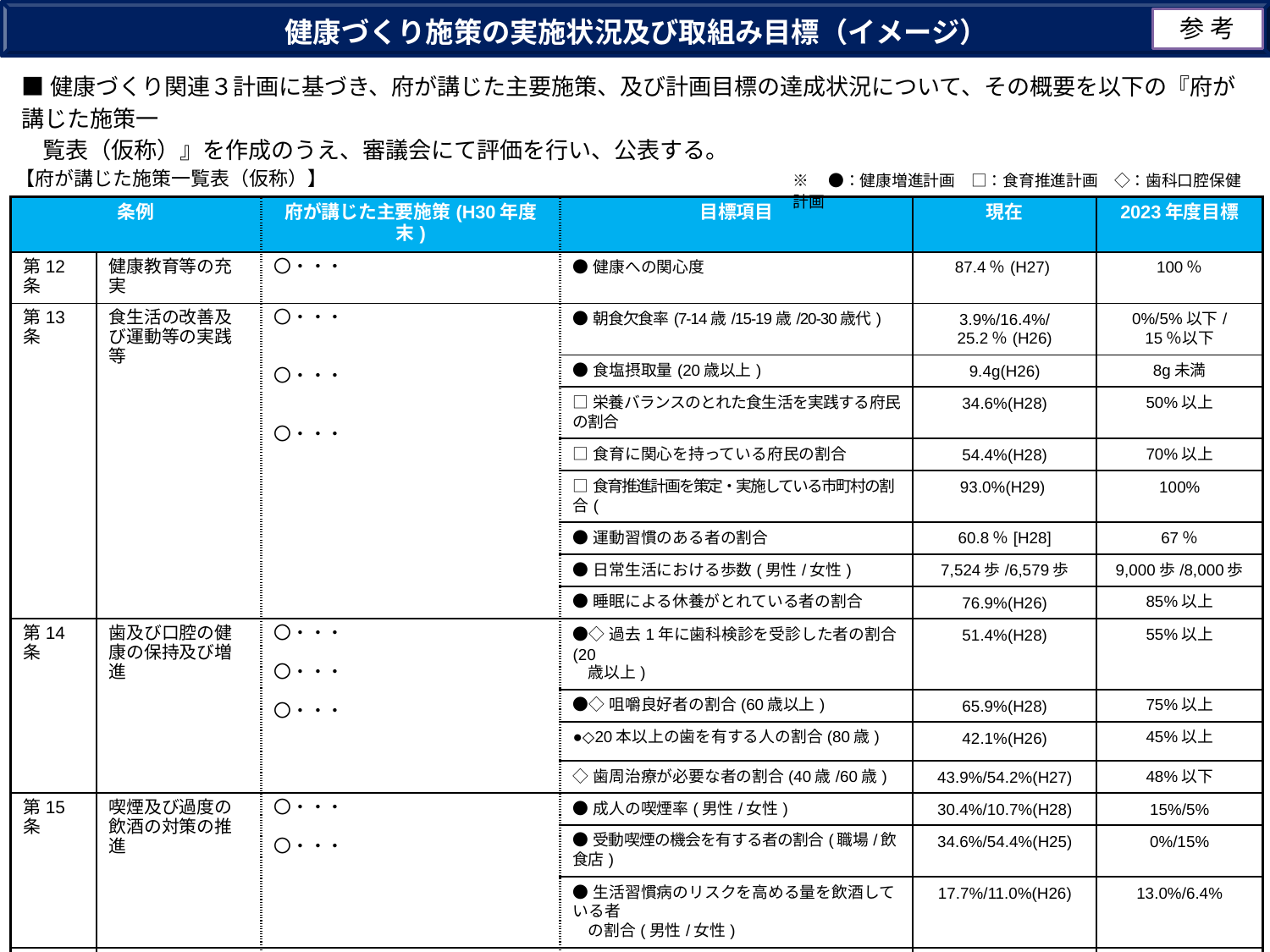

健康づくり施策の実施状況及び取組み目標（イメージ）
参 考
■健康づくり関連３計画に基づき、府が講じた主要施策、及び計画目標の達成状況について、その概要を以下の『府が講じた施策一
   覧表（仮称）』を作成のうえ、審議会にて評価を行い、公表する。
※　●：健康増進計画　□：食育推進計画　◇：歯科口腔保健計画
【府が講じた施策一覧表（仮称）】
| 条例 |  | 府が講じた主要施策(H30年度末) | 目標項目 | 現在 | 2023年度目標 |
| --- | --- | --- | --- | --- | --- |
| 第12条 | 健康教育等の充実 | 〇・・・ | ●健康への関心度 | 87.4％(H27) | 100％ |
| 第13条 | 食生活の改善及び運動等の実践等 | 〇・・・ 〇・・・ 〇・・・ | ●朝食欠食率(7-14歳/15-19歳/20-30歳代) | 3.9%/16.4%/ 25.2％(H26) | 0%/5%以下/ 15％以下 |
|  |  |  | ●食塩摂取量(20歳以上) | 9.4g(H26) | 8g未満 |
|  |  |  | □栄養バランスのとれた食生活を実践する府民の割合 | 34.6%(H28) | 50%以上 |
|  |  |  | □食育に関心を持っている府民の割合 | 54.4%(H28) | 70%以上 |
|  |  |  | □食育推進計画を策定・実施している市町村の割合( | 93.0%(H29) | 100% |
|  |  |  | ●運動習慣のある者の割合 | 60.8％[H28] | 67％ |
|  |  |  | ●日常生活における歩数(男性/女性) | 7,524歩/6,579歩 | 9,000歩/8,000歩 |
|  |  |  | ●睡眠による休養がとれている者の割合 | 76.9%(H26) | 85%以上 |
| 第14条 | 歯及び口腔の健康の保持及び増進 | 〇・・・ 〇・・・ 〇・・・ | ●◇過去1年に歯科検診を受診した者の割合(20 歳以上) | 51.4%(H28) | 55%以上 |
|  |  |  | ●◇咀嚼良好者の割合(60歳以上) | 65.9%(H28) | 75%以上 |
|  |  |  | ●◇20本以上の歯を有する人の割合(80歳) | 42.1%(H26) | 45%以上 |
|  |  |  | ◇歯周治療が必要な者の割合(40歳/60歳) | 43.9%/54.2%(H27) | 48%以下 |
| 第15条 | 喫煙及び過度の飲酒の対策の推進 | 〇・・・ 〇・・・ | ●成人の喫煙率(男性/女性) | 30.4%/10.7%(H28) | 15%/5% |
|  |  |  | ●受動喫煙の機会を有する者の割合(職場/飲食店) | 34.6%/54.4%(H25) | 0%/15% |
|  |  |  | ●生活習慣病のリスクを高める量を飲酒している者 の割合(男性/女性) | 17.7%/11.0%(H26) | 13.0%/6.4% |
| 第16条 | 健康診査等の受診の促進等 | 〇・・・ 〇・・・ | ●特定健診の受診率 | 45.6%(H27) [市町村国保29.9% 協会けんぽ33.4%] | 70%以上 [市町村国保60%、協会けんぽ65%] |
|  |  |  | ●特定保健指導の実施率 | 13.1%(H27) | 45% |